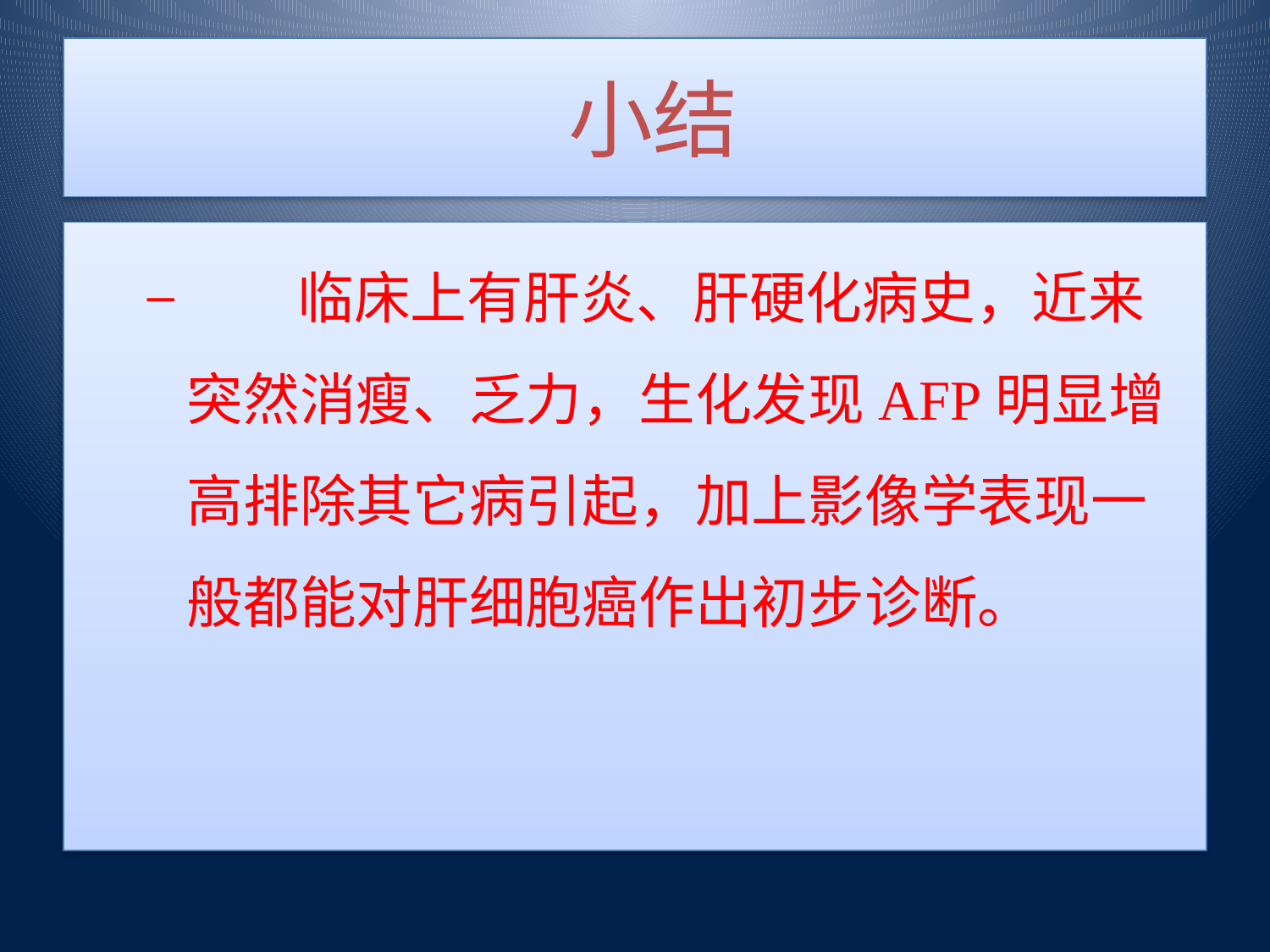

# 小结
         临床上有肝炎、肝硬化病史，近来突然消瘦、乏力，生化发现AFP明显增高排除其它病引起，加上影像学表现一般都能对肝细胞癌作出初步诊断。